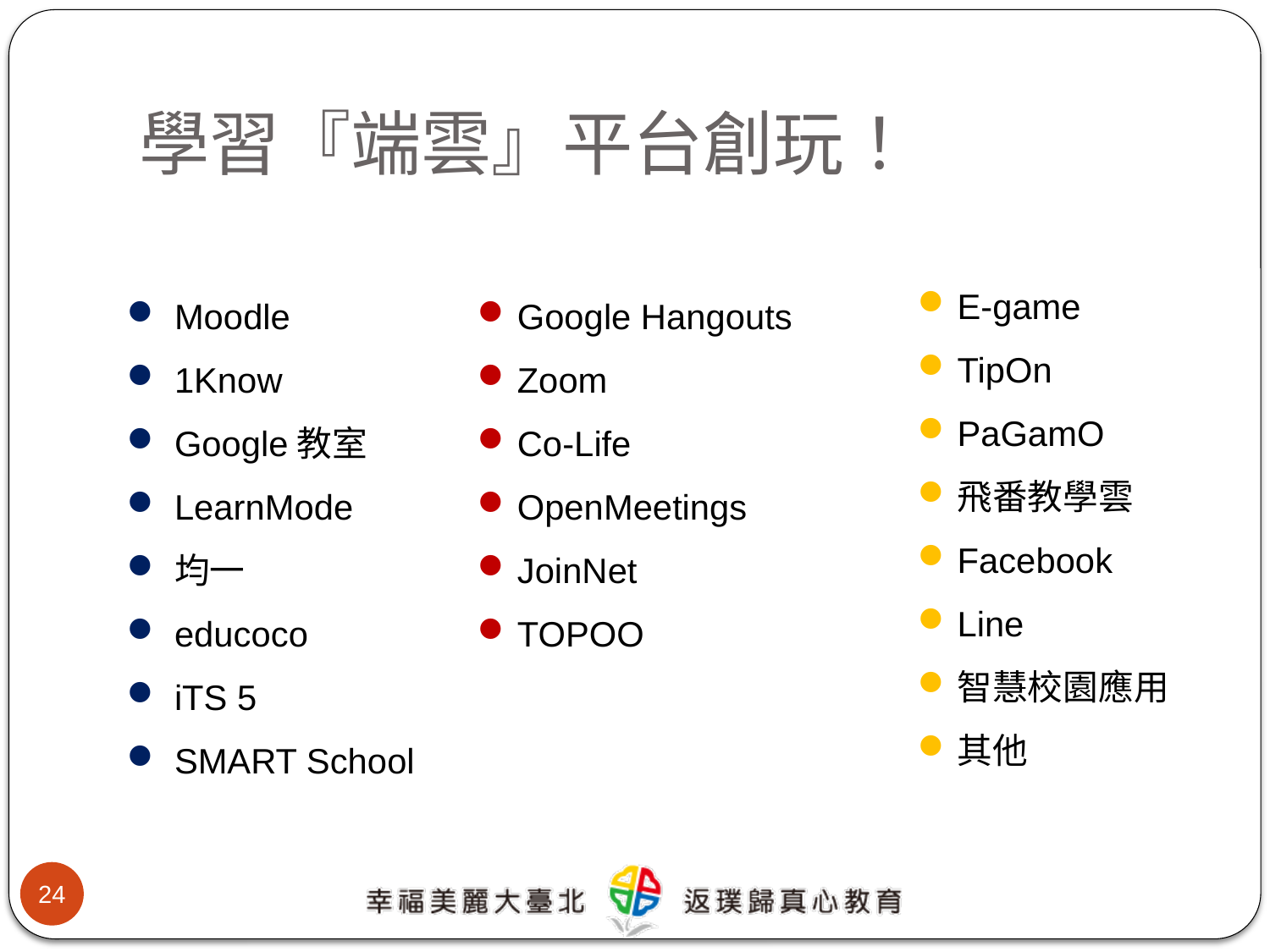

# 學習『端雲』平台創玩！
E-game
TipOn
PaGamO
飛番教學雲
Facebook
Line
智慧校園應用
其他
Google Hangouts
Zoom
Co-Life
OpenMeetings
JoinNet
TOPOO
Moodle
1Know
Google教室
LearnMode
均一
educoco
iTS 5
SMART School
24